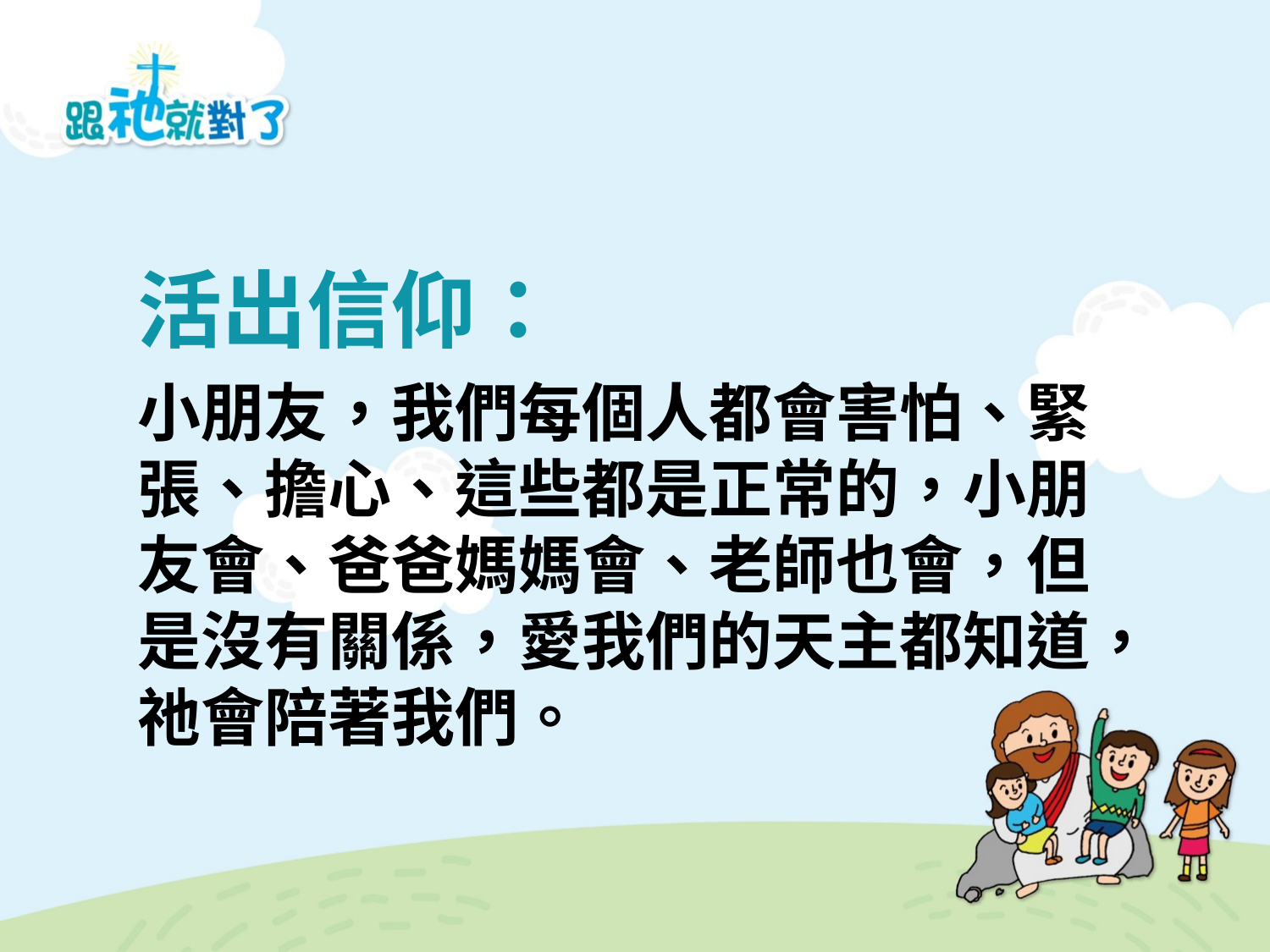

活出信仰：
小朋友，我們每個人都會害怕、緊張、擔心、這些都是正常的，小朋友會、爸爸媽媽會、老師也會，但是沒有關係，愛我們的天主都知道，祂會陪著我們。